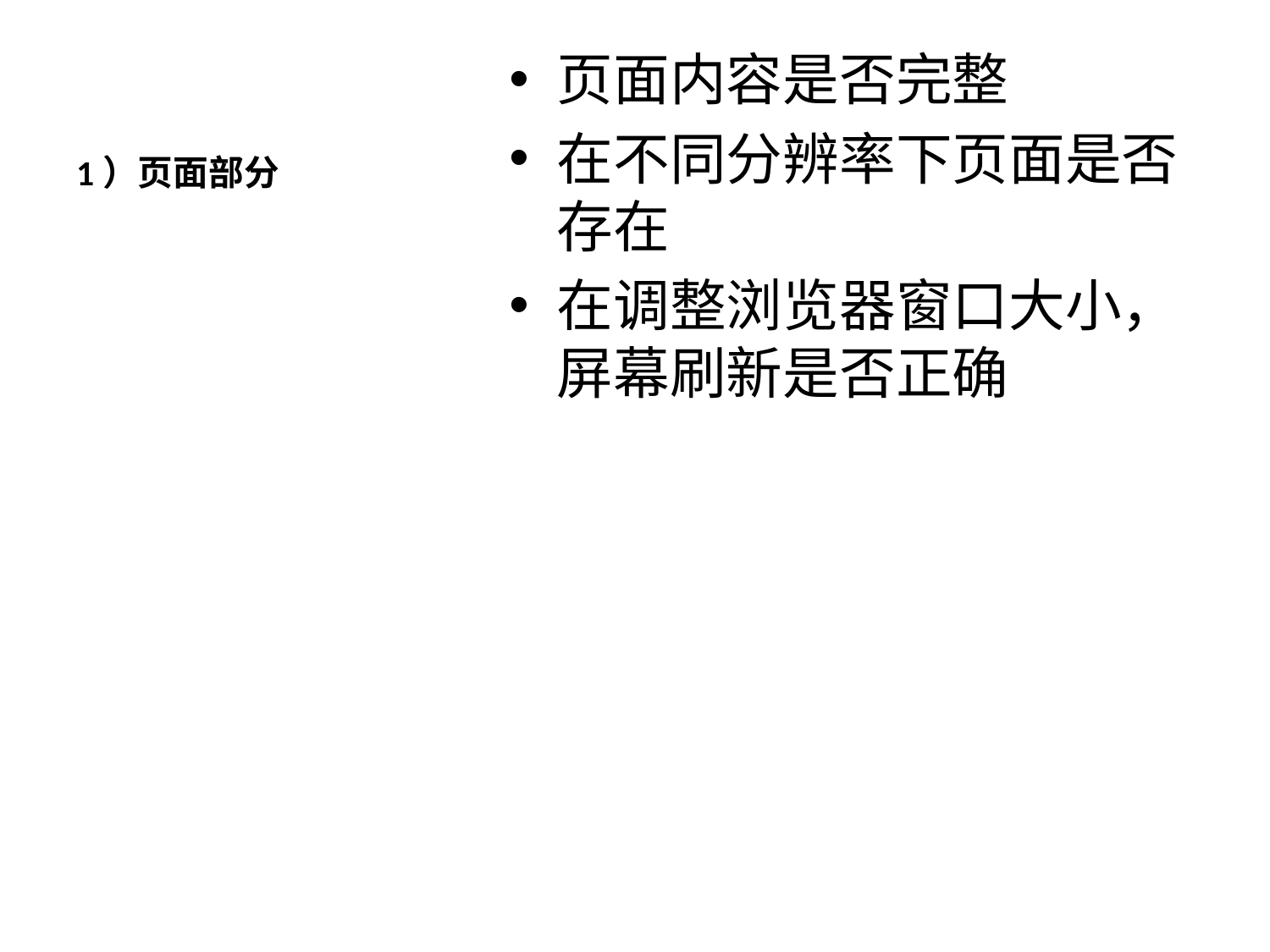

# 1）页面部分
页面内容是否完整
在不同分辨率下页面是否存在
在调整浏览器窗口大小，屏幕刷新是否正确